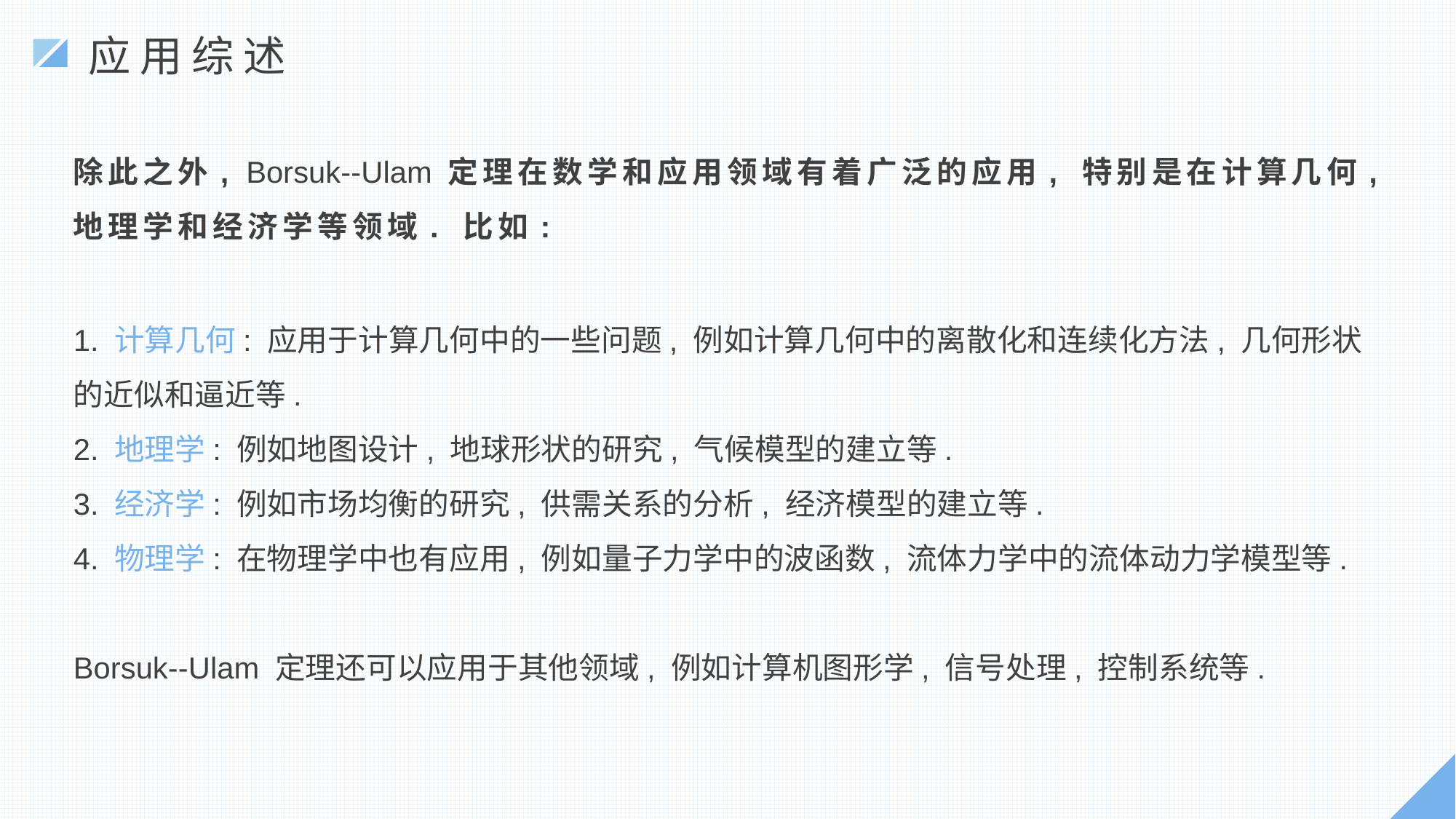

应用综述
除此之外, Borsuk--Ulam 定理在数学和应用领域有着广泛的应用, 特别是在计算几何, 地理学和经济学等领域. 比如:
1. 计算几何: 应用于计算几何中的一些问题, 例如计算几何中的离散化和连续化方法, 几何形状的近似和逼近等.
2. 地理学: 例如地图设计, 地球形状的研究, 气候模型的建立等.
3. 经济学: 例如市场均衡的研究, 供需关系的分析, 经济模型的建立等.
4. 物理学: 在物理学中也有应用, 例如量子力学中的波函数, 流体力学中的流体动力学模型等.

Borsuk--Ulam 定理还可以应用于其他领域, 例如计算机图形学, 信号处理, 控制系统等.